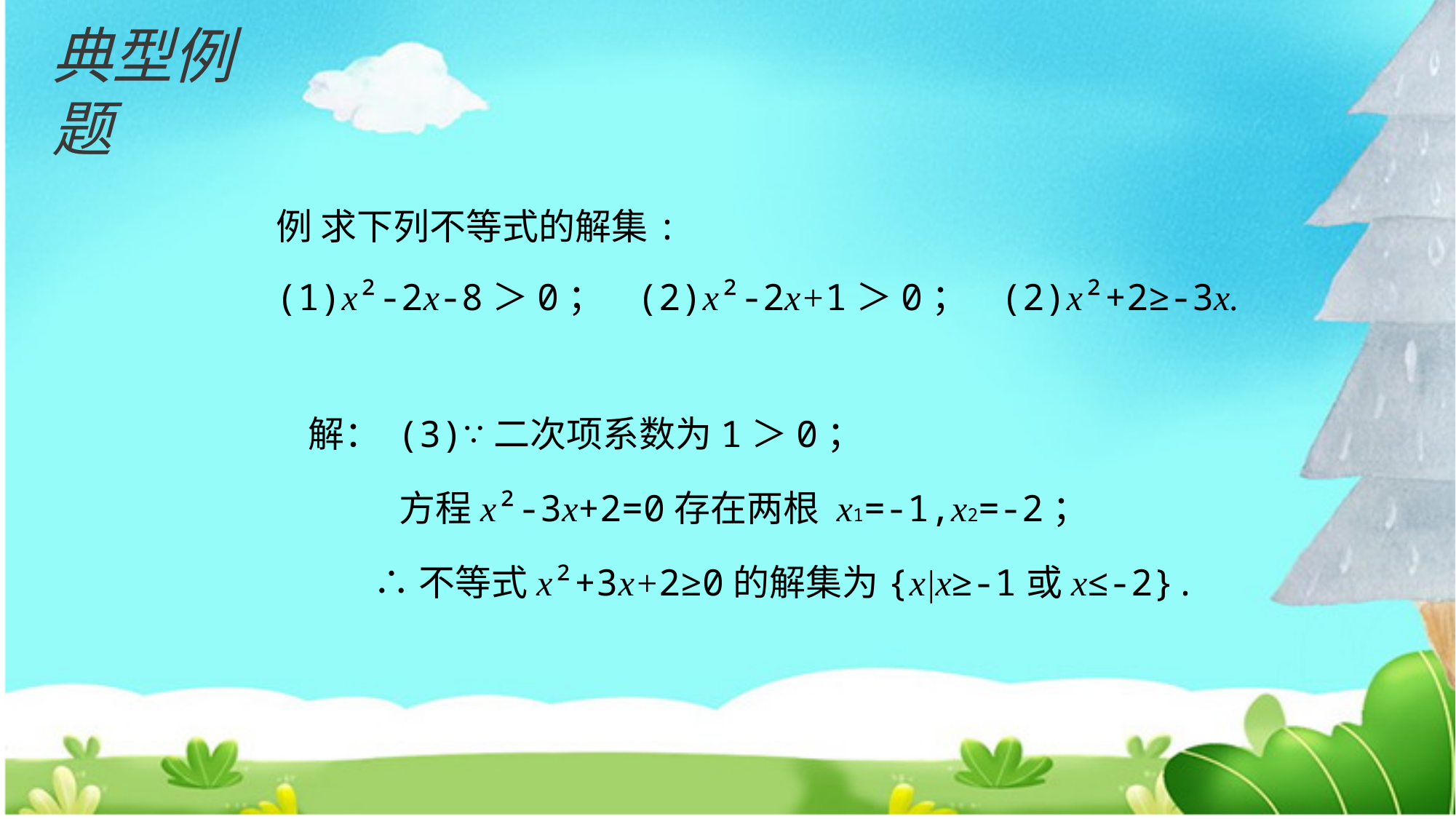

典型例题
例 求下列不等式的解集:
(1)x²-2x-8＞0；   (2)x²-2x+1＞0；   (2)x²+2≥-3x.

解： (3)∵二次项系数为1＞0；
          方程x²-3x+2=0存在两根 x1=-1,x2=-2；
        ∴不等式x²+3x+2≥0的解集为{x|x≥-1或x≤-2}.